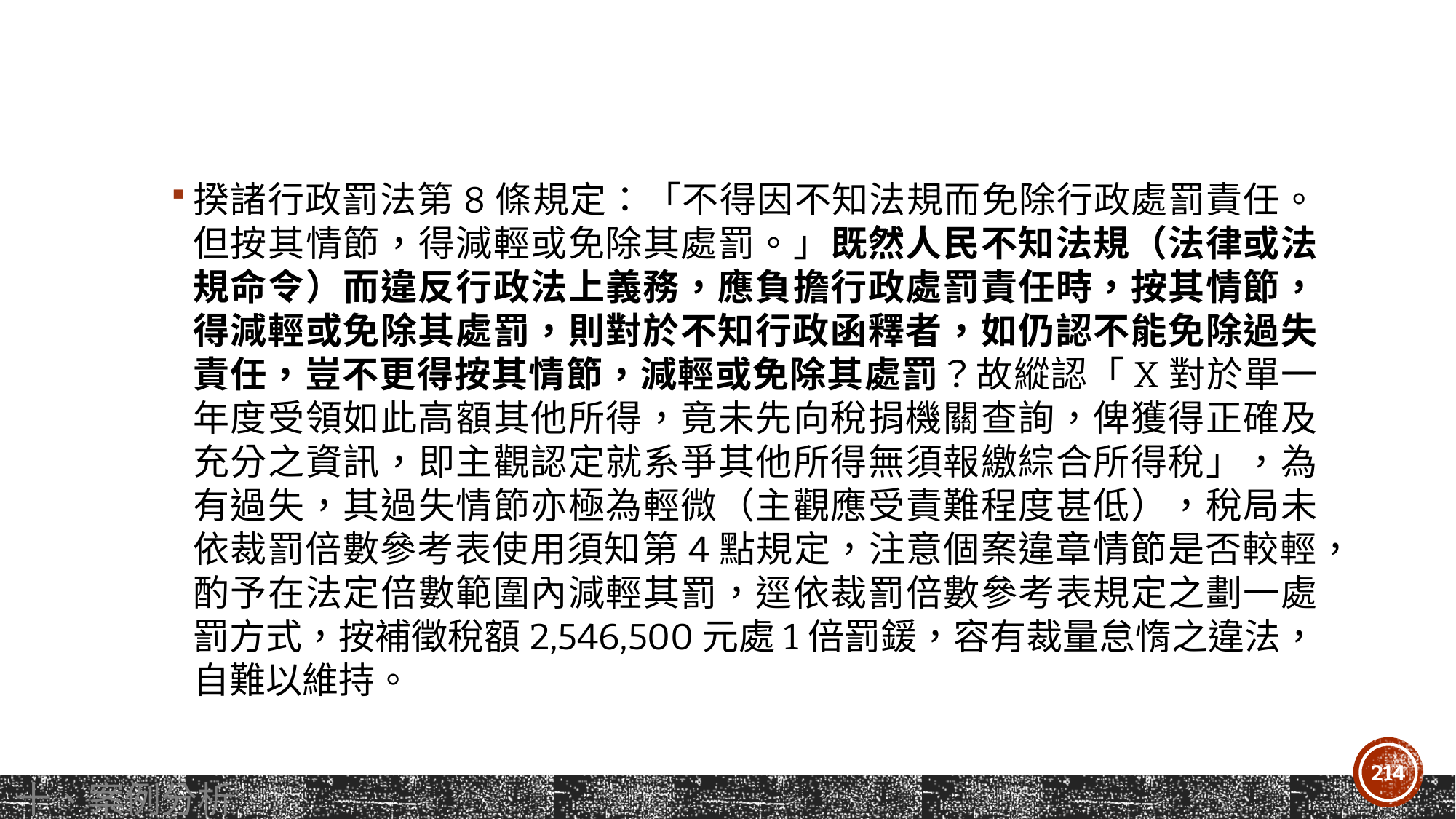

#
揆諸行政罰法第8條規定：「不得因不知法規而免除行政處罰責任。但按其情節，得減輕或免除其處罰。」既然人民不知法規（法律或法規命令）而違反行政法上義務，應負擔行政處罰責任時，按其情節，得減輕或免除其處罰，則對於不知行政函釋者，如仍認不能免除過失責任，豈不更得按其情節，減輕或免除其處罰？故縱認「X對於單一年度受領如此高額其他所得，竟未先向稅捐機關查詢，俾獲得正確及充分之資訊，即主觀認定就系爭其他所得無須報繳綜合所得稅」，為有過失，其過失情節亦極為輕微（主觀應受責難程度甚低），稅局未依裁罰倍數參考表使用須知第4點規定，注意個案違章情節是否較輕，酌予在法定倍數範圍內減輕其罰，逕依裁罰倍數參考表規定之劃一處罰方式，按補徵稅額2,546,500元處1倍罰鍰，容有裁量怠惰之違法，自難以維持。
214